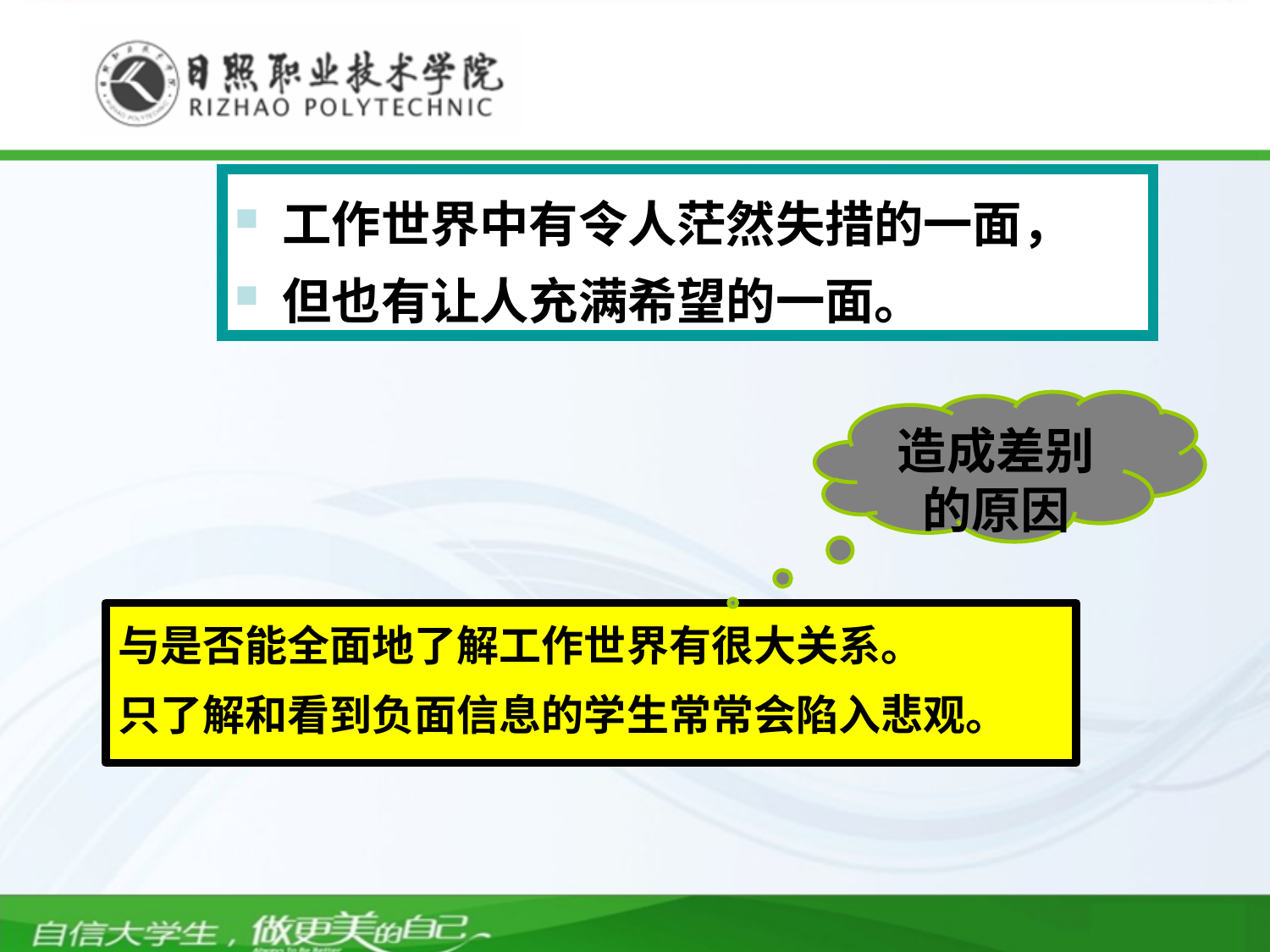

工作世界中有令人茫然失措的一面，
但也有让人充满希望的一面。
造成差别
的原因
与是否能全面地了解工作世界有很大关系。
只了解和看到负面信息的学生常常会陷入悲观。